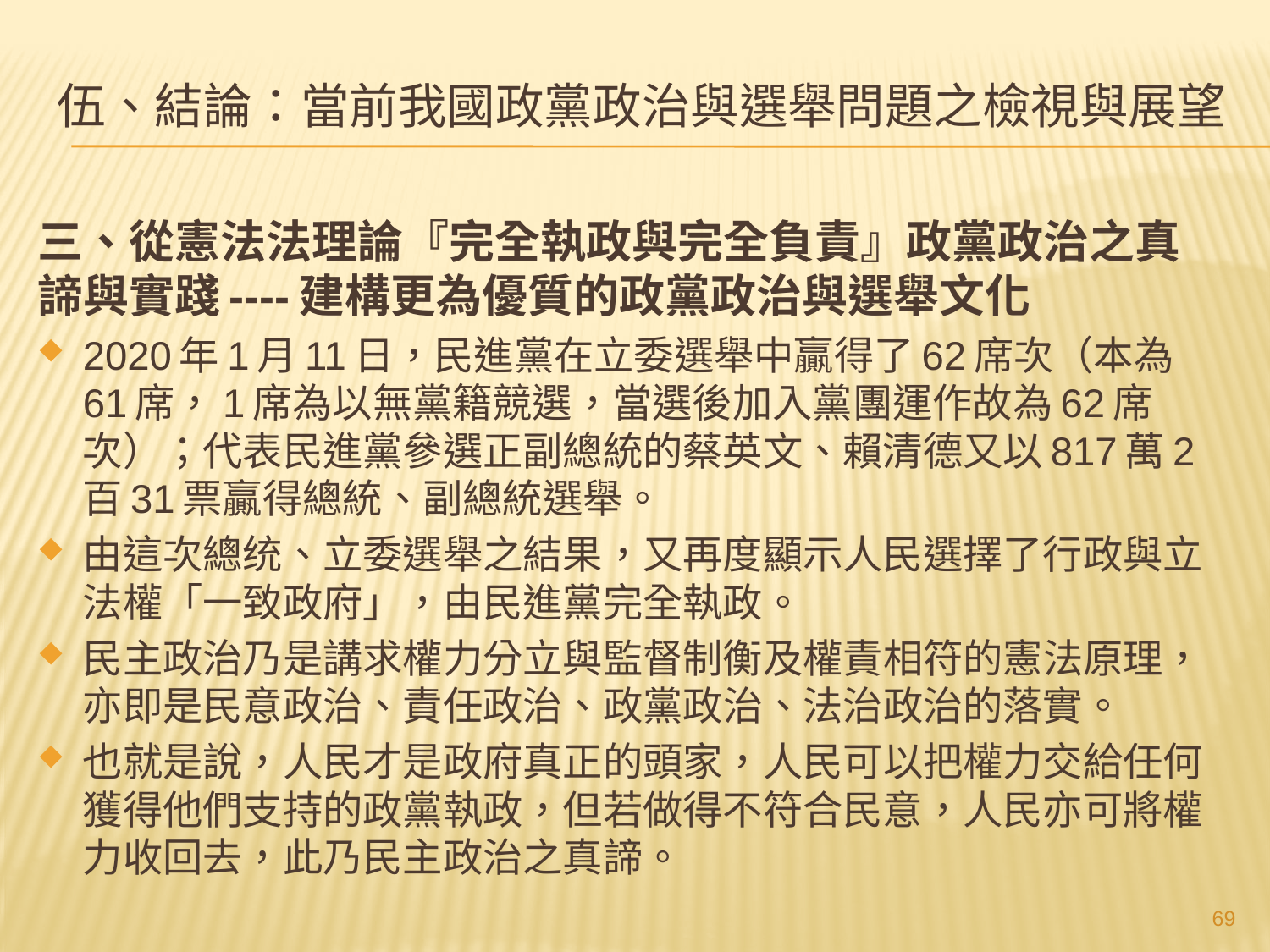

# 伍、結論：當前我國政黨政治與選舉問題之檢視與展望
三、從憲法法理論『完全執政與完全負責』政黨政治之真諦與實踐----建構更為優質的政黨政治與選舉文化
2020年1月11日，民進黨在立委選舉中贏得了62席次（本為61席，1席為以無黨籍競選，當選後加入黨團運作故為62席次）；代表民進黨參選正副總統的蔡英文、賴清德又以817萬2百31票贏得總統、副總統選舉。
由這次總统、立委選舉之結果，又再度顯示人民選擇了行政與立法權「一致政府」，由民進黨完全執政。
民主政治乃是講求權力分立與監督制衡及權責相符的憲法原理，亦即是民意政治、責任政治、政黨政治、法治政治的落實。
也就是說，人民才是政府真正的頭家，人民可以把權力交給任何獲得他們支持的政黨執政，但若做得不符合民意，人民亦可將權力收回去，此乃民主政治之真諦。
69